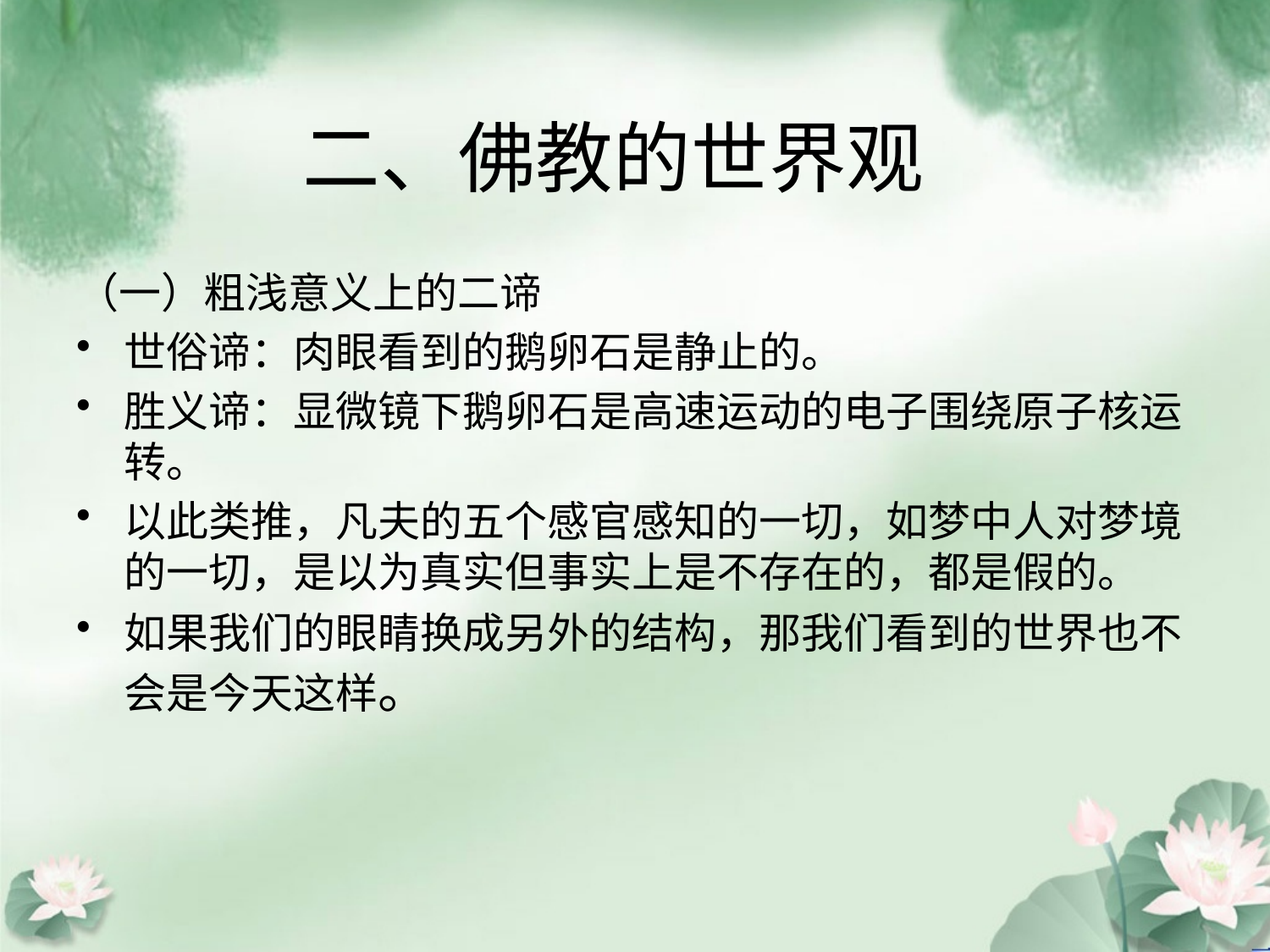

# 二、佛教的世界观

（一）粗浅意义上的二谛
世俗谛：肉眼看到的鹅卵石是静止的。
胜义谛：显微镜下鹅卵石是高速运动的电子围绕原子核运转。
以此类推，凡夫的五个感官感知的一切，如梦中人对梦境的一切，是以为真实但事实上是不存在的，都是假的。
如果我们的眼睛换成另外的结构，那我们看到的世界也不会是今天这样。